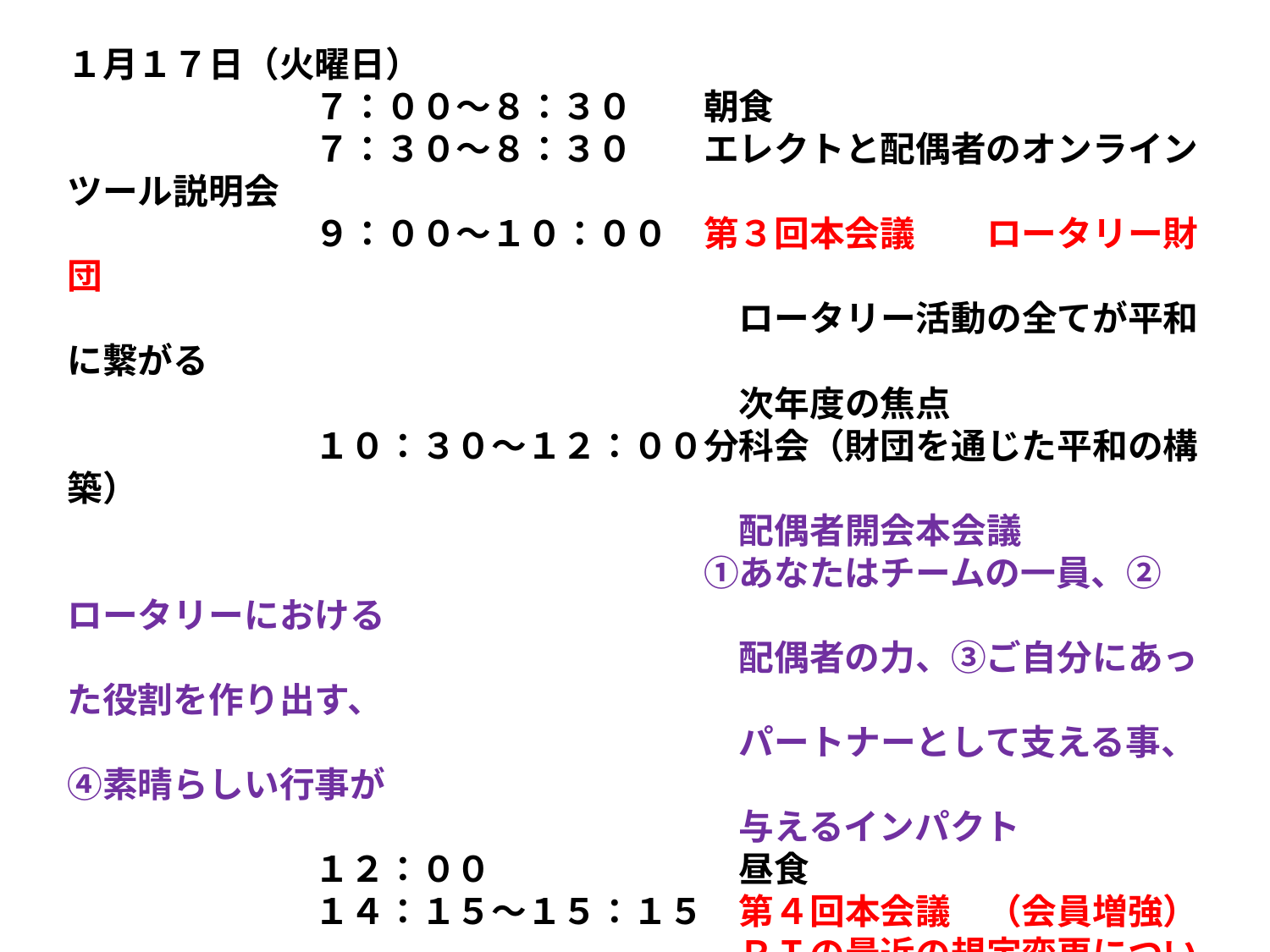

１月１７日（火曜日）
　　　　　　　７：００～８：３０　　朝食
　　　　　　　７：３０～８：３０　　エレクトと配偶者のオンラインツール説明会
　　　　　　　９：００～１０：００　第３回本会議　　ロータリー財団
　　　　　　　　　　　　　　　　　　　ロータリー活動の全てが平和に繋がる
　　　　　　　　　　　　　　　　　　　次年度の焦点
　　　　　　　１０：３０～１２：００分科会（財団を通じた平和の構築）
　　　　　　　　　　　　　　　　　　　配偶者開会本会議
　　　　　　　　　　　　　　　　　　①あなたはチームの一員、②ロータリーにおける
　　　　　　　　　　　　　　　　　　　配偶者の力、③ご自分にあった役割を作り出す、
　　　　　　　　　　　　　　　　　　　パートナーとして支える事、④素晴らしい行事が
　　　　　　　　　　　　　　　　　　　与えるインパクト
　　　　　　　１２：００　　　　　　　昼食
　　　　　　　１４：１５～１５：１５　第４回本会議　（会員増強）
　　　　　　　　　　　　　　　　　　　ＲＩの最近の規定変更について、規定審議会
　　　　　　　　　　　　　　　　　　　がもたらした機会、会員となる事の恩恵、未来
　　　　　　　　　　　　　　　　　　　の為の会員増強
　　　　　　　１５：４５～１７：１５　分科会（変化するロータリアンの経験、）
　　　　　　　　　　　　　　　　配偶者討論（充実した地区行事でインパクトを生む）
　　　　　　　１７：３０～１８：３０　エレクトと配偶者のオンラインツール説明会
　　　　　　　　　　　　　　　　　　　　夕食